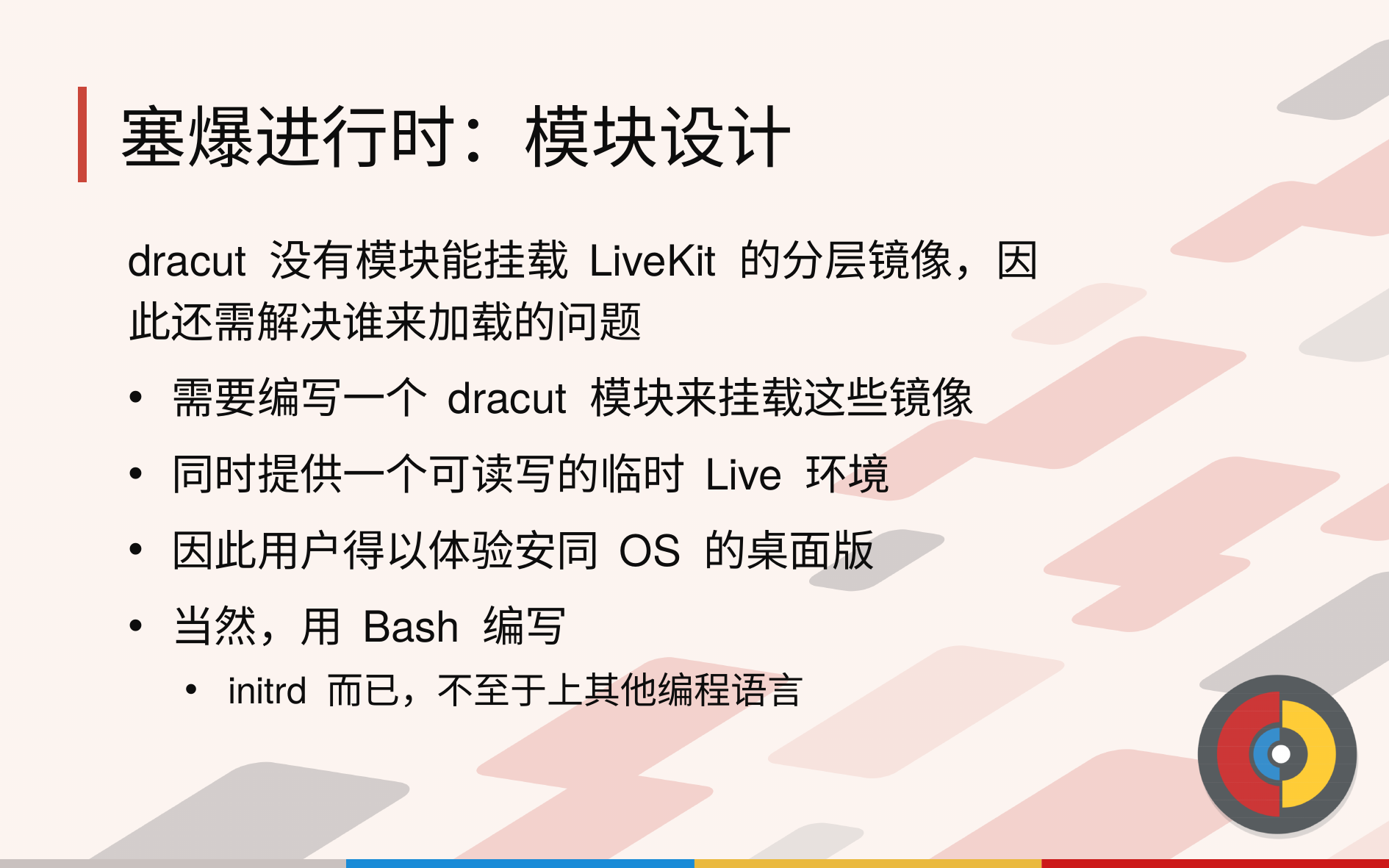

# 塞爆进行时：模块设计
dracut 没有模块能挂载 LiveKit 的分层镜像，因此还需解决谁来加载的问题
需要编写一个 dracut 模块来挂载这些镜像
同时提供一个可读写的临时 Live 环境
因此用户得以体验安同 OS 的桌面版
当然，用 Bash 编写
initrd 而已，不至于上其他编程语言